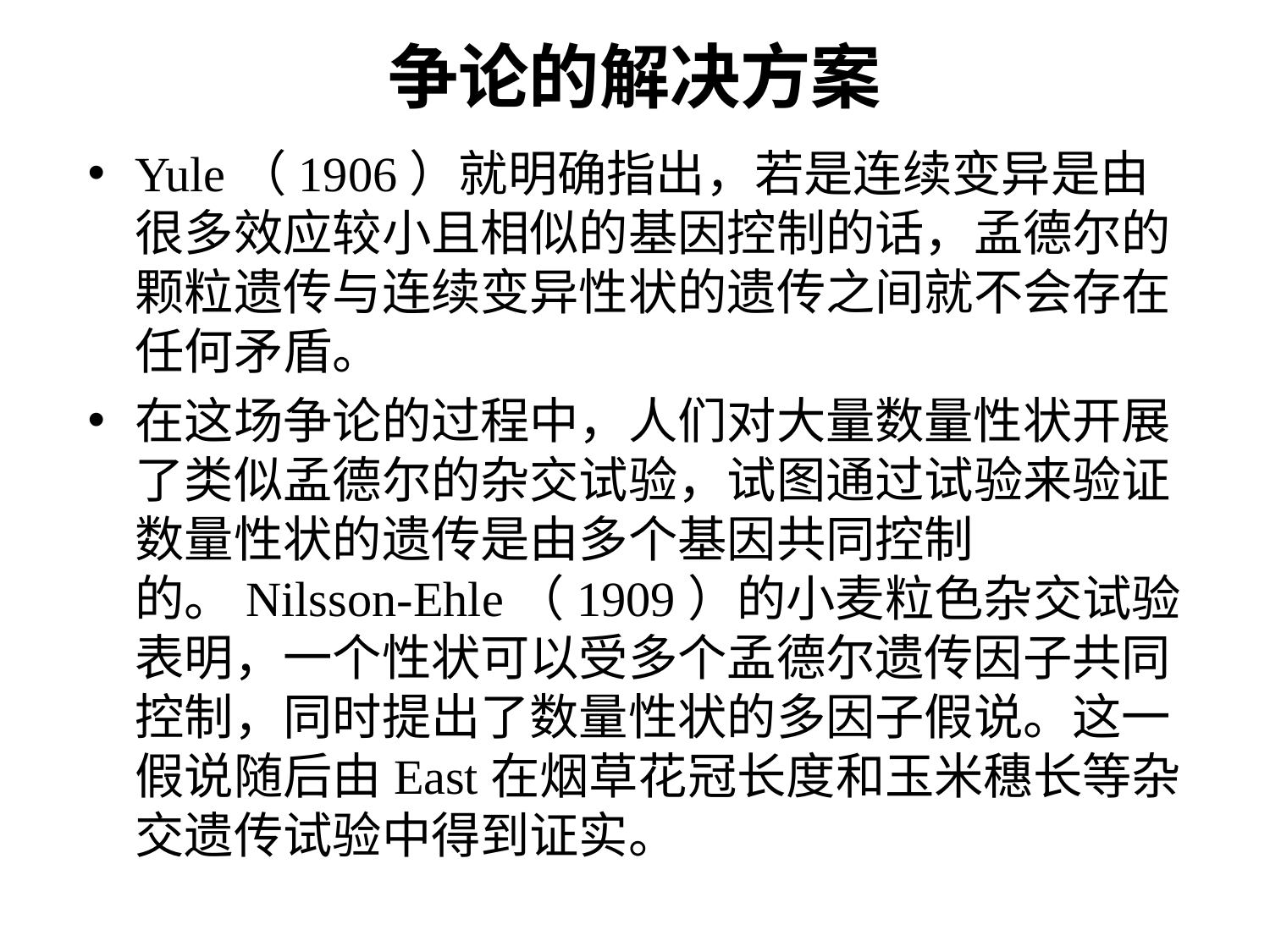

# 争论的解决方案
Yule（1906）就明确指出，若是连续变异是由很多效应较小且相似的基因控制的话，孟德尔的颗粒遗传与连续变异性状的遗传之间就不会存在任何矛盾。
在这场争论的过程中，人们对大量数量性状开展了类似孟德尔的杂交试验，试图通过试验来验证数量性状的遗传是由多个基因共同控制的。Nilsson-Ehle（1909）的小麦粒色杂交试验表明，一个性状可以受多个孟德尔遗传因子共同控制，同时提出了数量性状的多因子假说。这一假说随后由East在烟草花冠长度和玉米穗长等杂交遗传试验中得到证实。